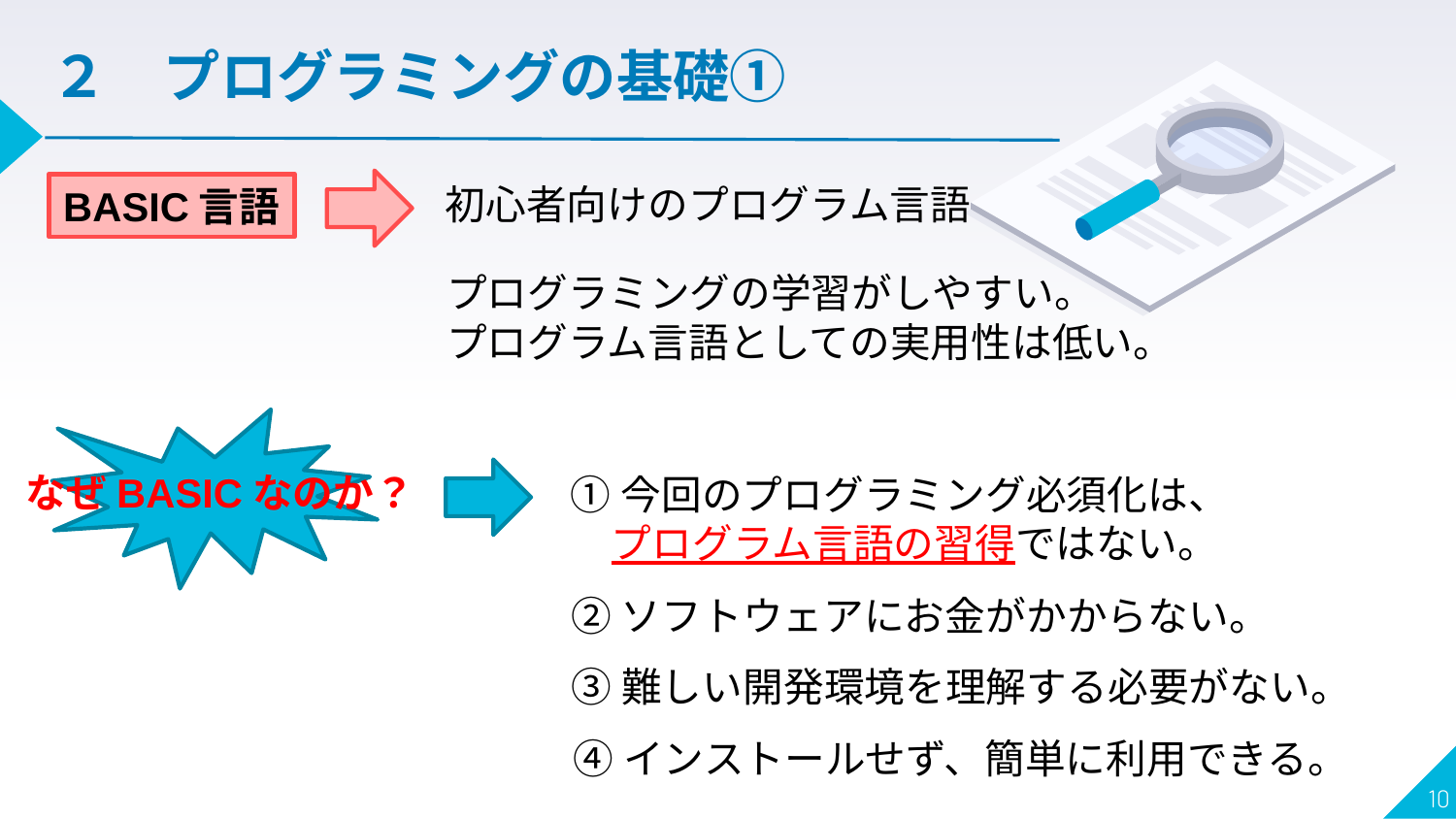

２　プログラミングの基礎①

初心者向けのプログラム言語
BASIC言語
プログラミングの学習がしやすい。
プログラム言語としての実用性は低い。

なぜBASICなのか？

①今回のプログラミング必須化は、
　プログラム言語の習得ではない。
②ソフトウェアにお金がかからない。
③難しい開発環境を理解する必要がない。
④インストールせず、簡単に利用できる。
10